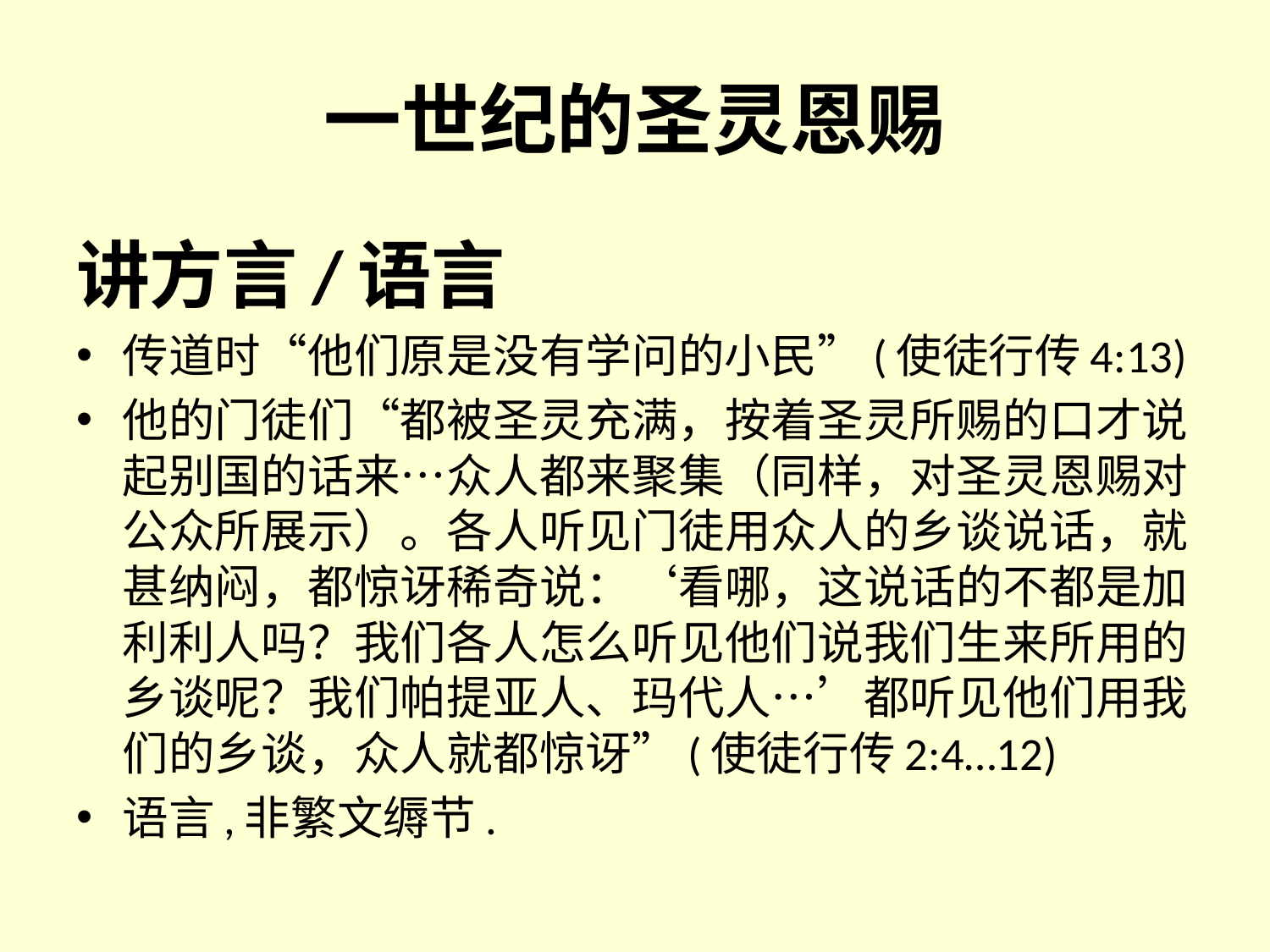

# 一世纪的圣灵恩赐
讲方言/语言
传道时“他们原是没有学问的小民”(使徒行传4:13)
他的门徒们“都被圣灵充满，按着圣灵所赐的口才说起别国的话来…众人都来聚集（同样，对圣灵恩赐对公众所展示）。各人听见门徒用众人的乡谈说话，就甚纳闷，都惊讶稀奇说：‘看哪，这说话的不都是加利利人吗？我们各人怎么听见他们说我们生来所用的乡谈呢？我们帕提亚人、玛代人…’都听见他们用我们的乡谈，众人就都惊讶”(使徒行传2:4…12)
语言,非繁文缛节.